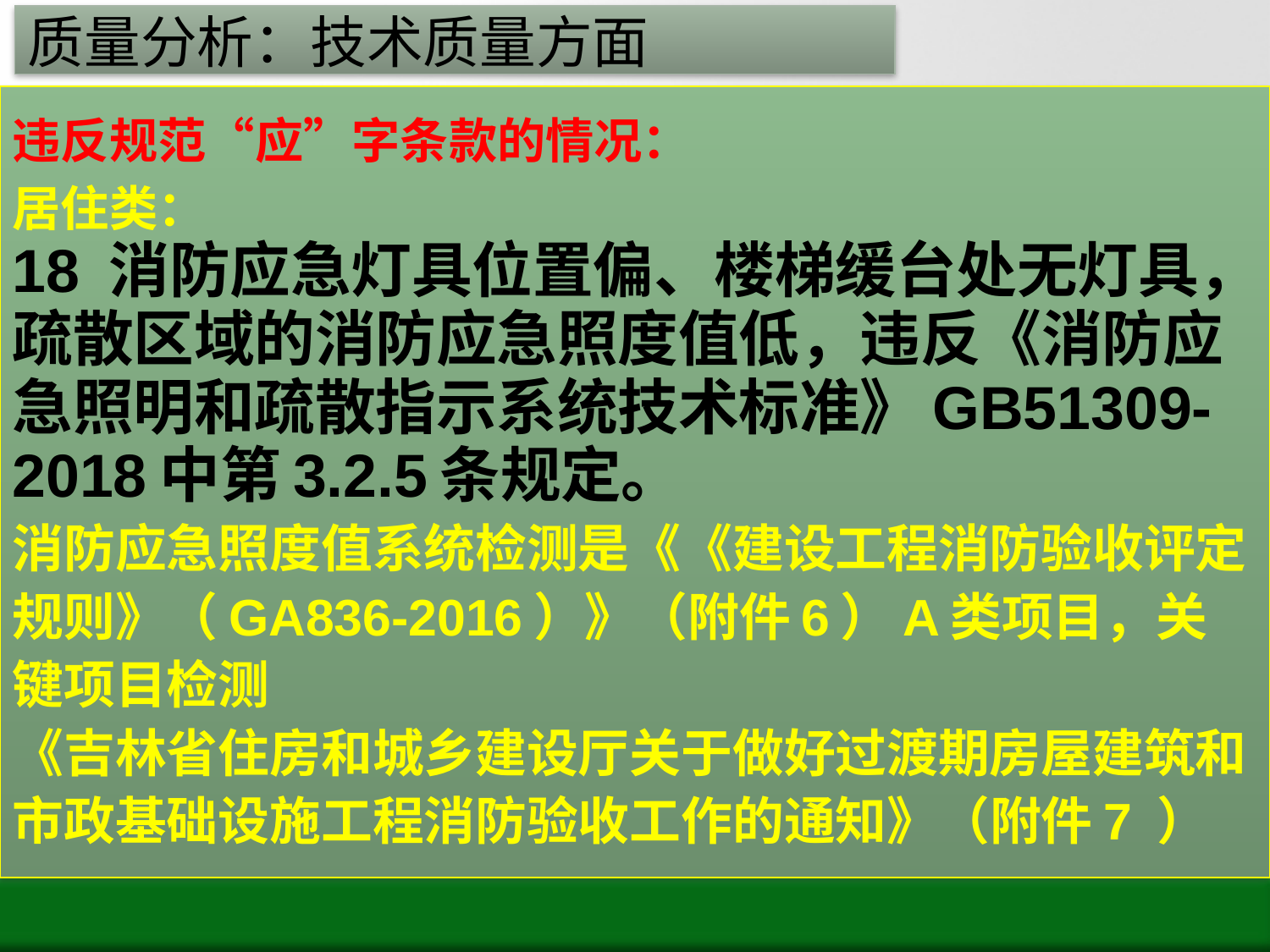

# 质量分析：技术质量方面
违反规范“应”字条款的情况：
居住类：
18 消防应急灯具位置偏、楼梯缓台处无灯具，疏散区域的消防应急照度值低，违反《消防应急照明和疏散指示系统技术标准》GB51309-2018中第3.2.5条规定。
消防应急照度值系统检测是《《建设工程消防验收评定规则》（GA836-2016）》（附件6）A类项目，关键项目检测
《吉林省住房和城乡建设厅关于做好过渡期房屋建筑和市政基础设施工程消防验收工作的通知》（附件7 ）